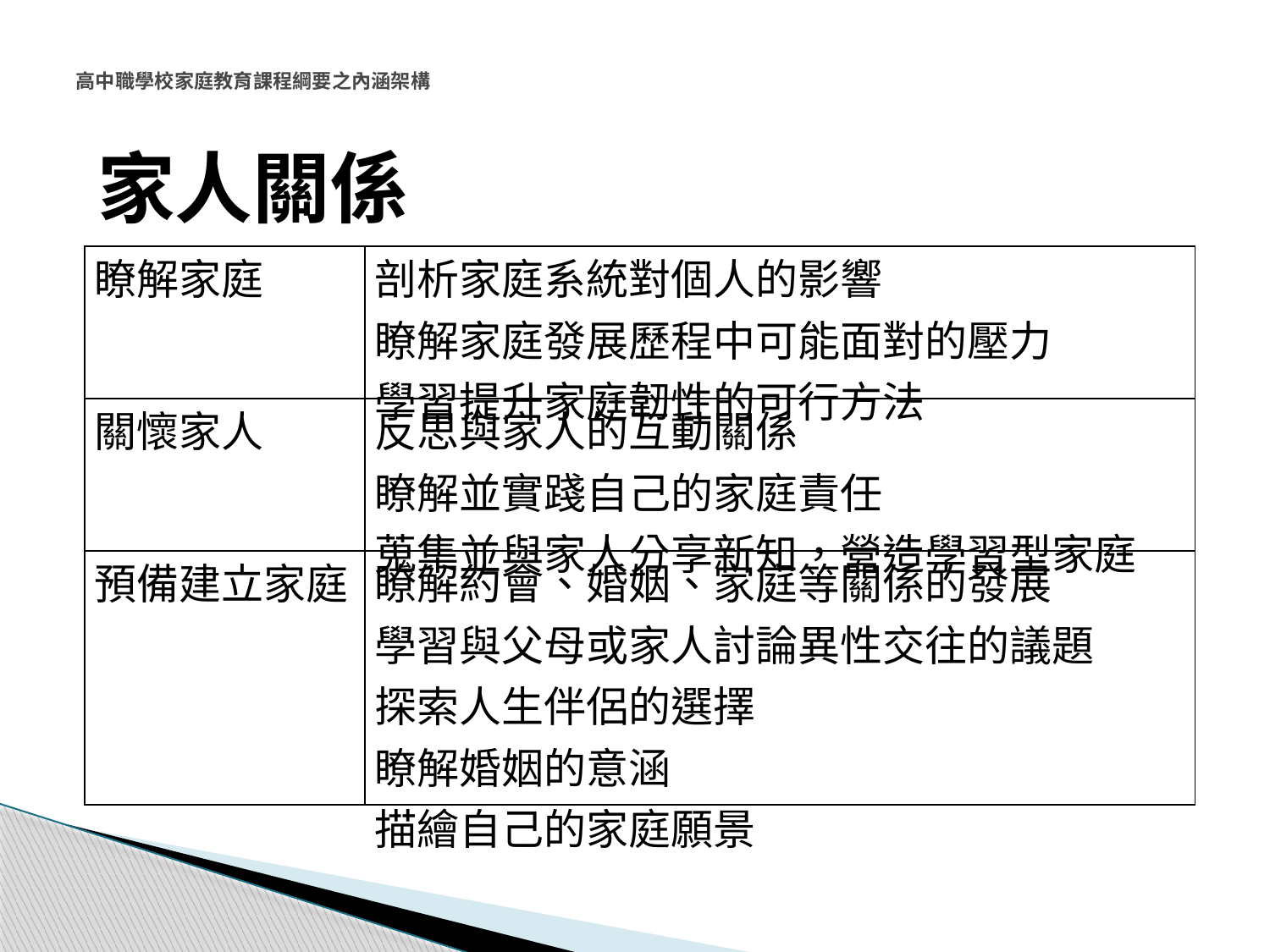

# 高中職學校家庭教育課程綱要之內涵架構
家人關係
| 瞭解家庭 | 剖析家庭系統對個人的影響 瞭解家庭發展歷程中可能面對的壓力 學習提升家庭韌性的可行方法 |
| --- | --- |
| 關懷家人 | 反思與家人的互動關係 瞭解並實踐自己的家庭責任 蒐集並與家人分享新知，營造學習型家庭 |
| 預備建立家庭 | 瞭解約會、婚姻、家庭等關係的發展 學習與父母或家人討論異性交往的議題 探索人生伴侶的選擇 瞭解婚姻的意涵 描繪自己的家庭願景 |